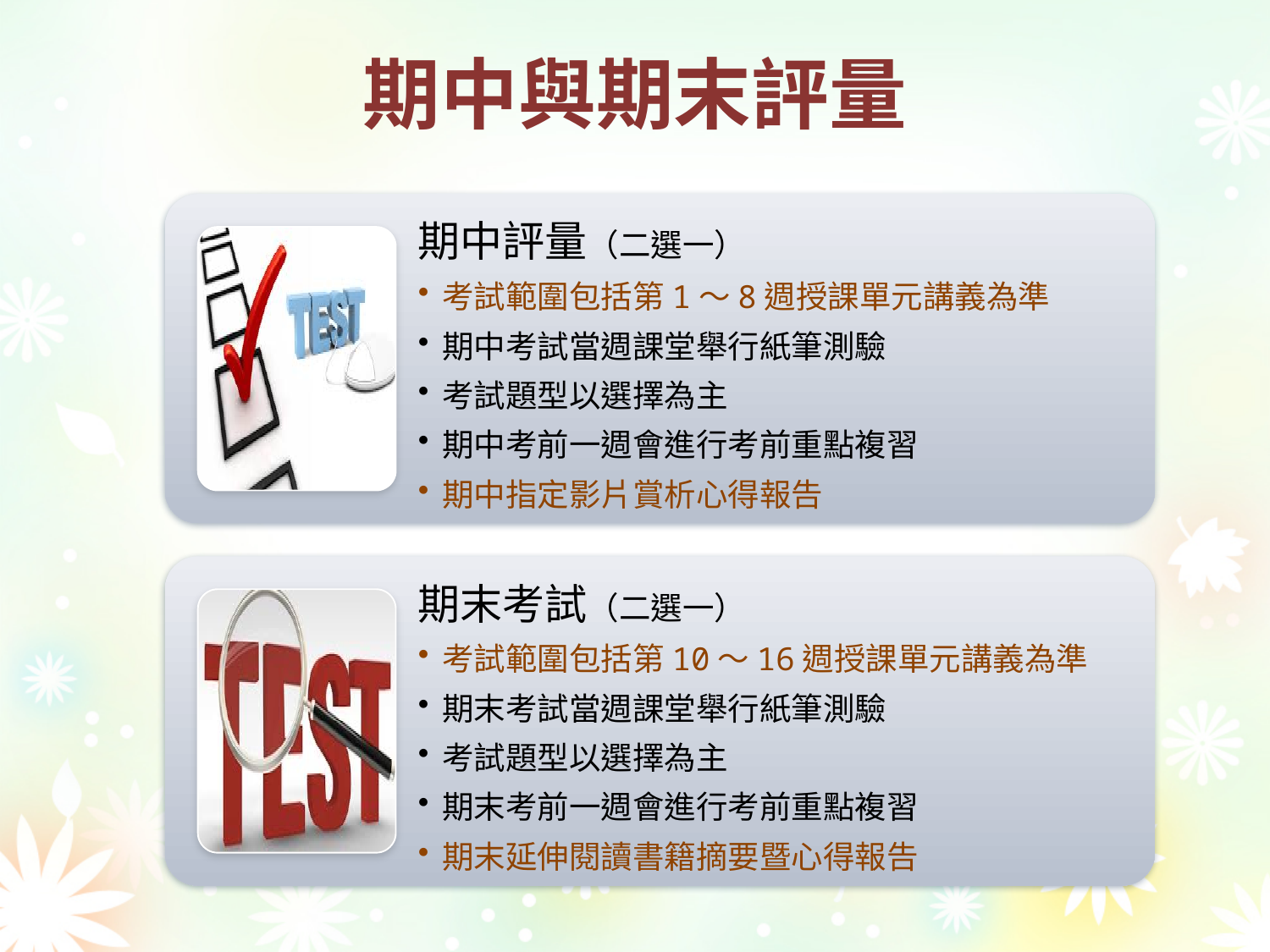

# 期中與期末評量
期中評量（二選一）
考試範圍包括第1～8週授課單元講義為準
期中考試當週課堂舉行紙筆測驗
考試題型以選擇為主
期中考前一週會進行考前重點複習
期中指定影片賞析心得報告
期末考試（二選一）
考試範圍包括第10～16週授課單元講義為準
期末考試當週課堂舉行紙筆測驗
考試題型以選擇為主
期末考前一週會進行考前重點複習
期末延伸閱讀書籍摘要暨心得報告